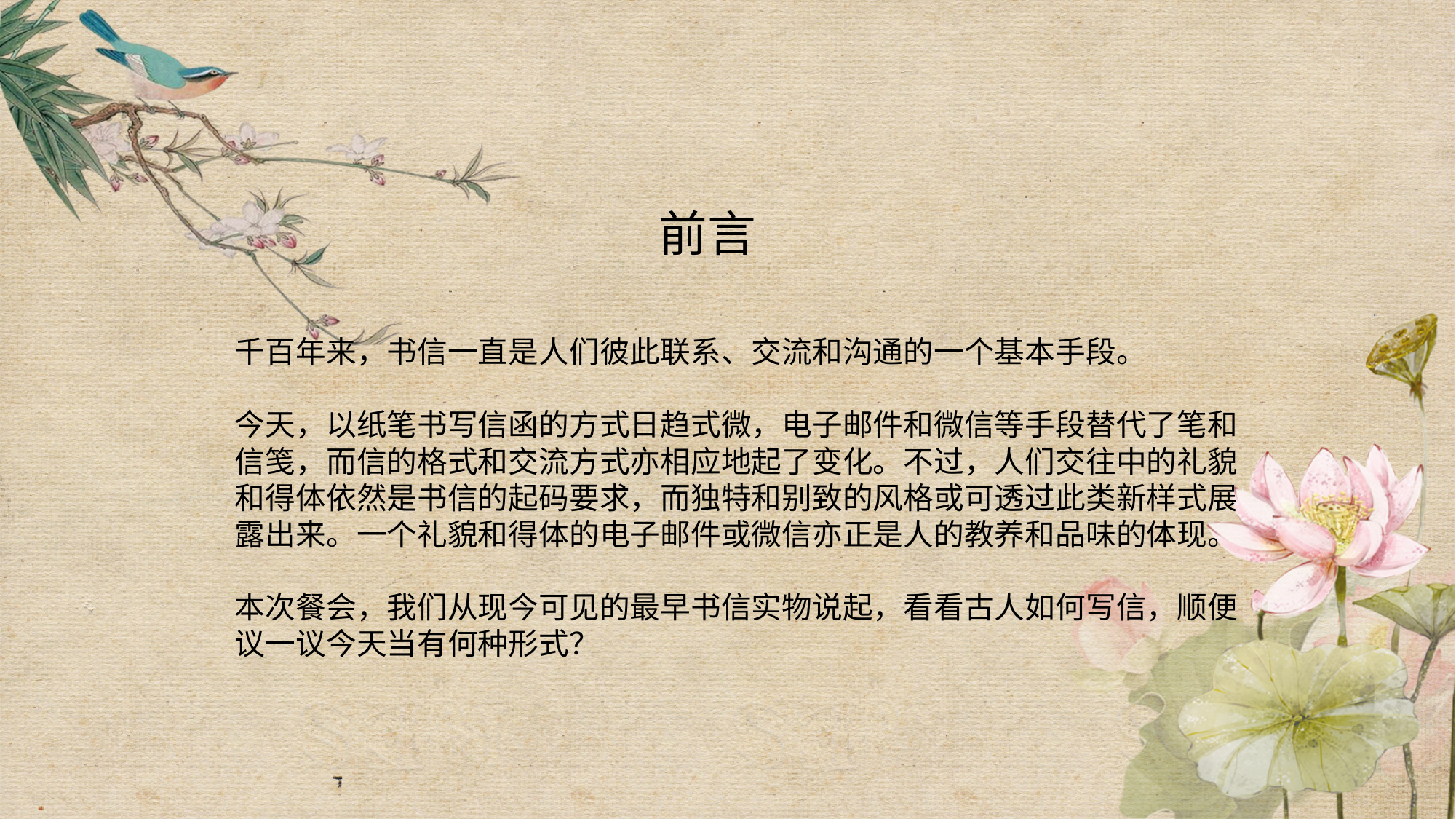

前言
千百年来，书信一直是人们彼此联系、交流和沟通的一个基本手段。

今天，以纸笔书写信函的方式日趋式微，电子邮件和微信等手段替代了笔和信笺，而信的格式和交流方式亦相应地起了变化。不过，人们交往中的礼貌和得体依然是书信的起码要求，而独特和别致的风格或可透过此类新样式展露出来。一个礼貌和得体的电子邮件或微信亦正是人的教养和品味的体现。

本次餐会，我们从现今可见的最早书信实物说起，看看古人如何写信，顺便议一议今天当有何种形式？